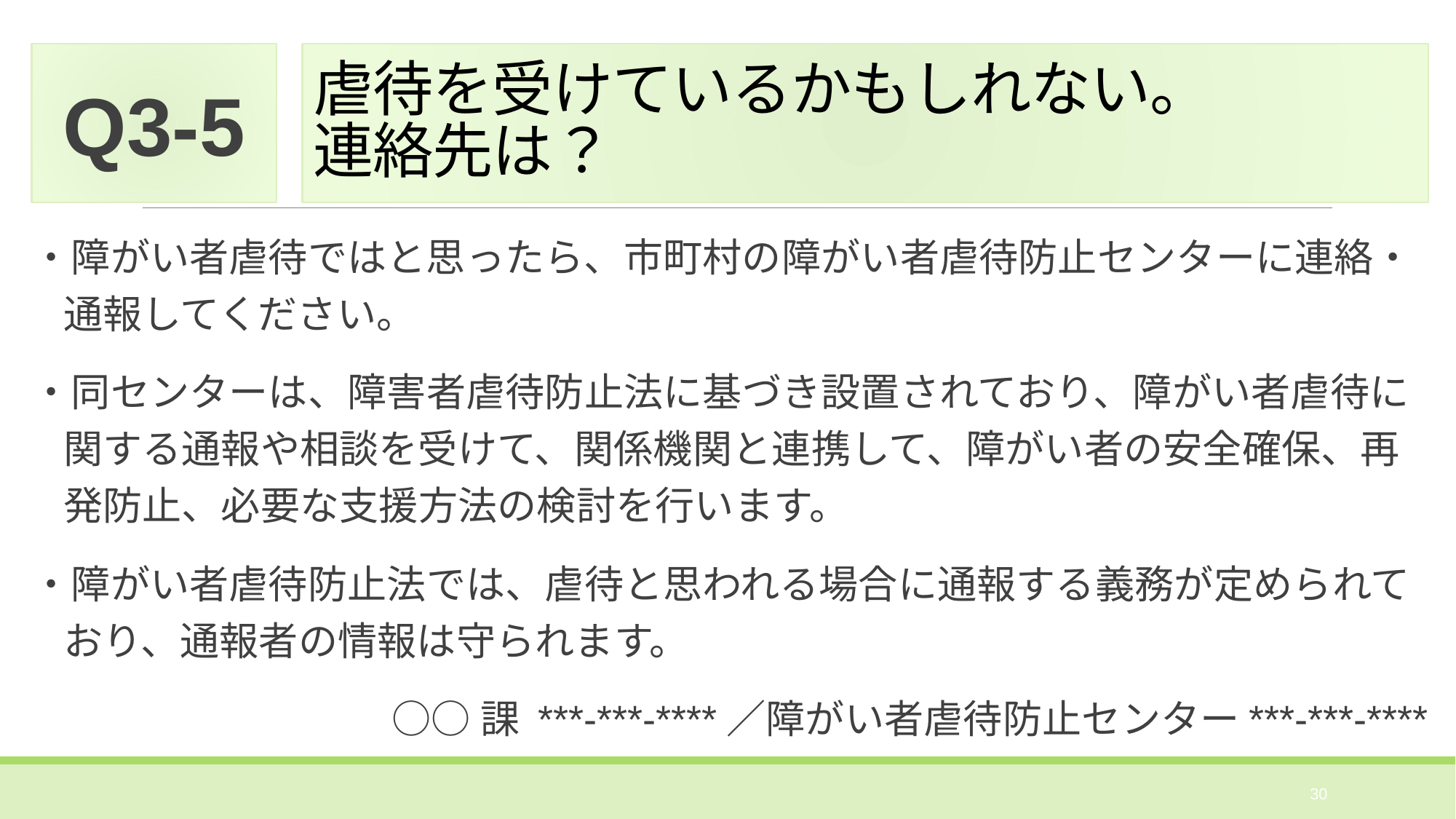

Q3-5
# 虐待を受けているかもしれない。 連絡先は？
・障がい者虐待ではと思ったら、市町村の障がい者虐待防止センターに連絡・通報してください。
・同センターは、障害者虐待防止法に基づき設置されており、障がい者虐待に関する通報や相談を受けて、関係機関と連携して、障がい者の安全確保、再発防止、必要な支援方法の検討を行います。
・障がい者虐待防止法では、虐待と思われる場合に通報する義務が定められており、通報者の情報は守られます。
○○課 ***-***-****／障がい者虐待防止センター***-***-****
30